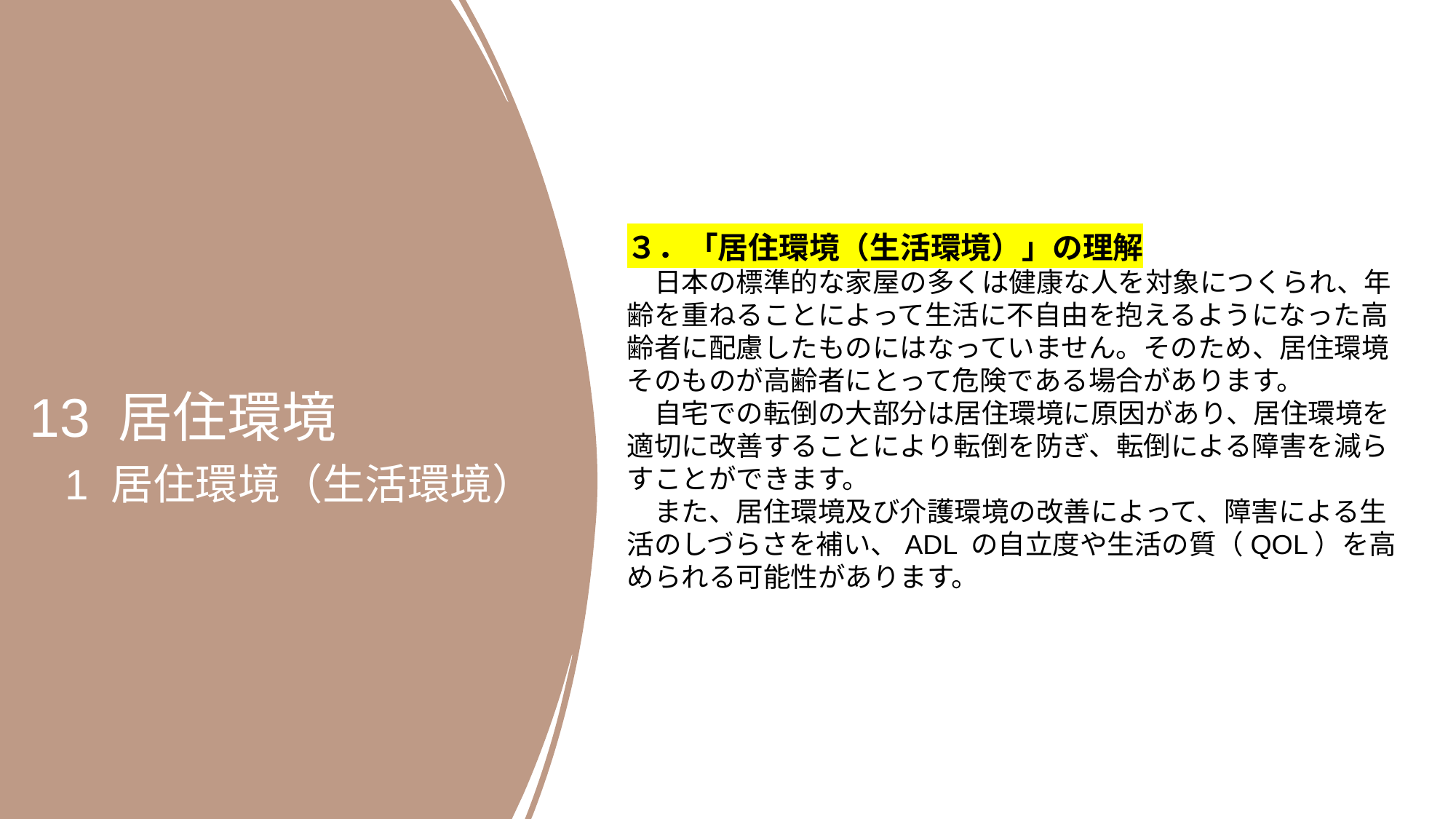

13 居住環境
   1 居住環境（生活環境）

３．「居住環境（生活環境）」の理解
　日本の標準的な家屋の多くは健康な人を対象につくられ、年
齢を重ねることによって生活に不自由を抱えるようになった高齢者に配慮したものにはなっていません。そのため、居住環境そのものが高齢者にとって危険である場合があります。
　自宅での転倒の大部分は居住環境に原因があり、居住環境を適切に改善することにより転倒を防ぎ、転倒による障害を減らすことができます。
　また、居住環境及び介護環境の改善によって、障害による生活のしづらさを補い、ADL の自立度や生活の質（QOL）を高められる可能性があります。